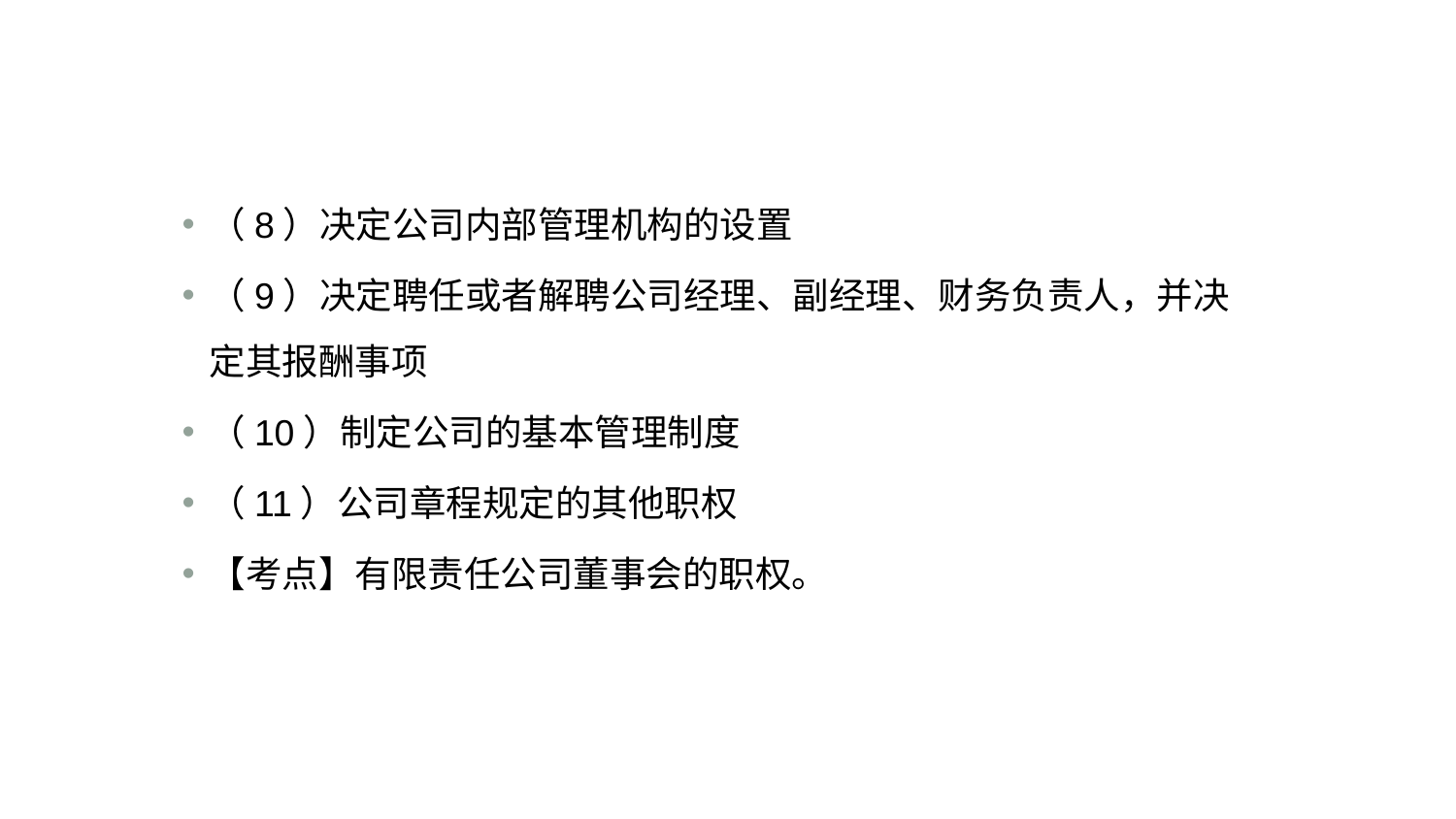

#
（8）决定公司内部管理机构的设置
（9）决定聘任或者解聘公司经理、副经理、财务负责人，并决定其报酬事项
（10）制定公司的基本管理制度
（11）公司章程规定的其他职权
【考点】有限责任公司董事会的职权。